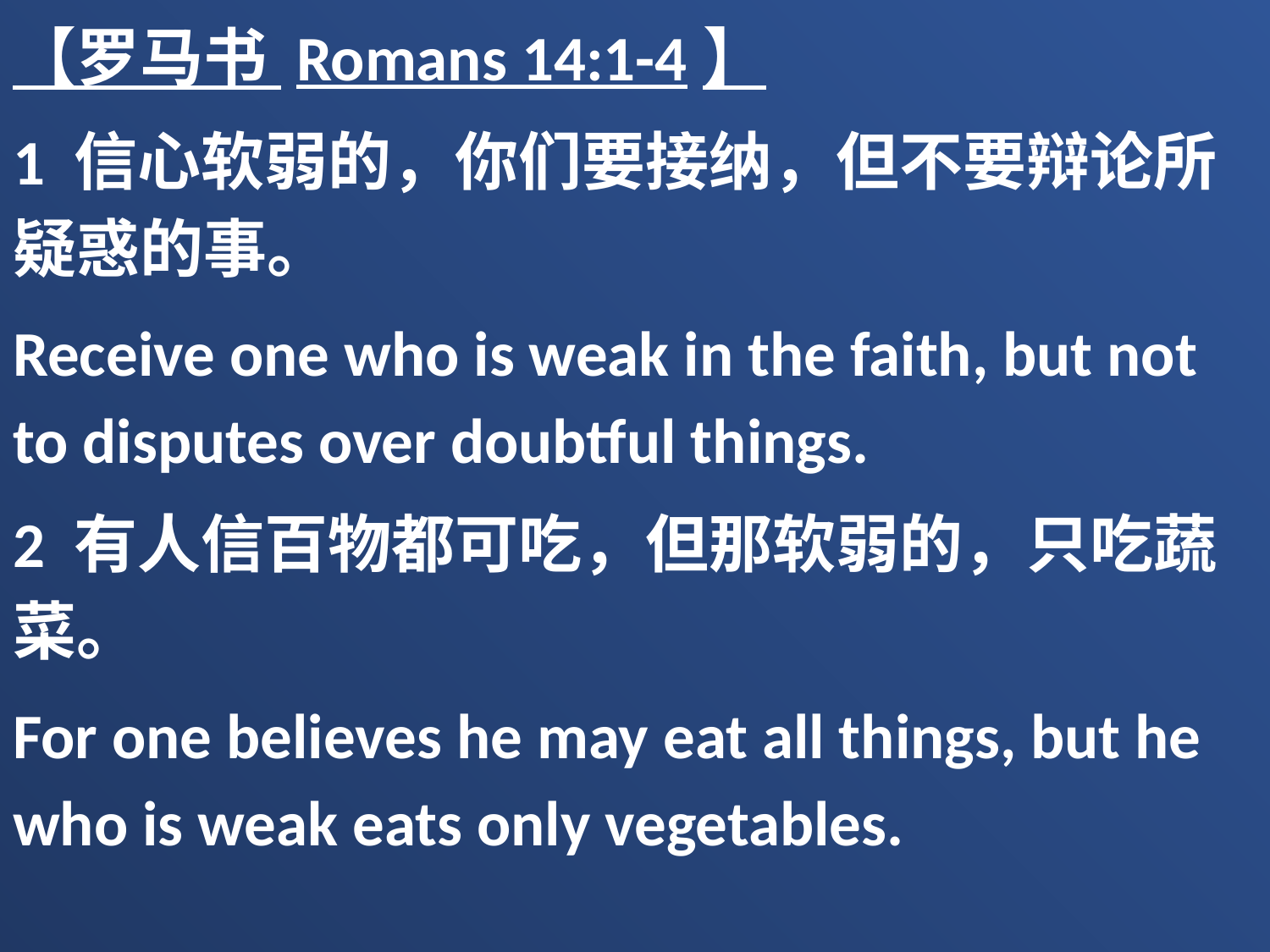

【罗马书 Romans 14:1-4】
1 信心软弱的，你们要接纳，但不要辩论所疑惑的事。
Receive one who is weak in the faith, but not to disputes over doubtful things.
2 有人信百物都可吃，但那软弱的，只吃蔬菜。
For one believes he may eat all things, but he who is weak eats only vegetables.